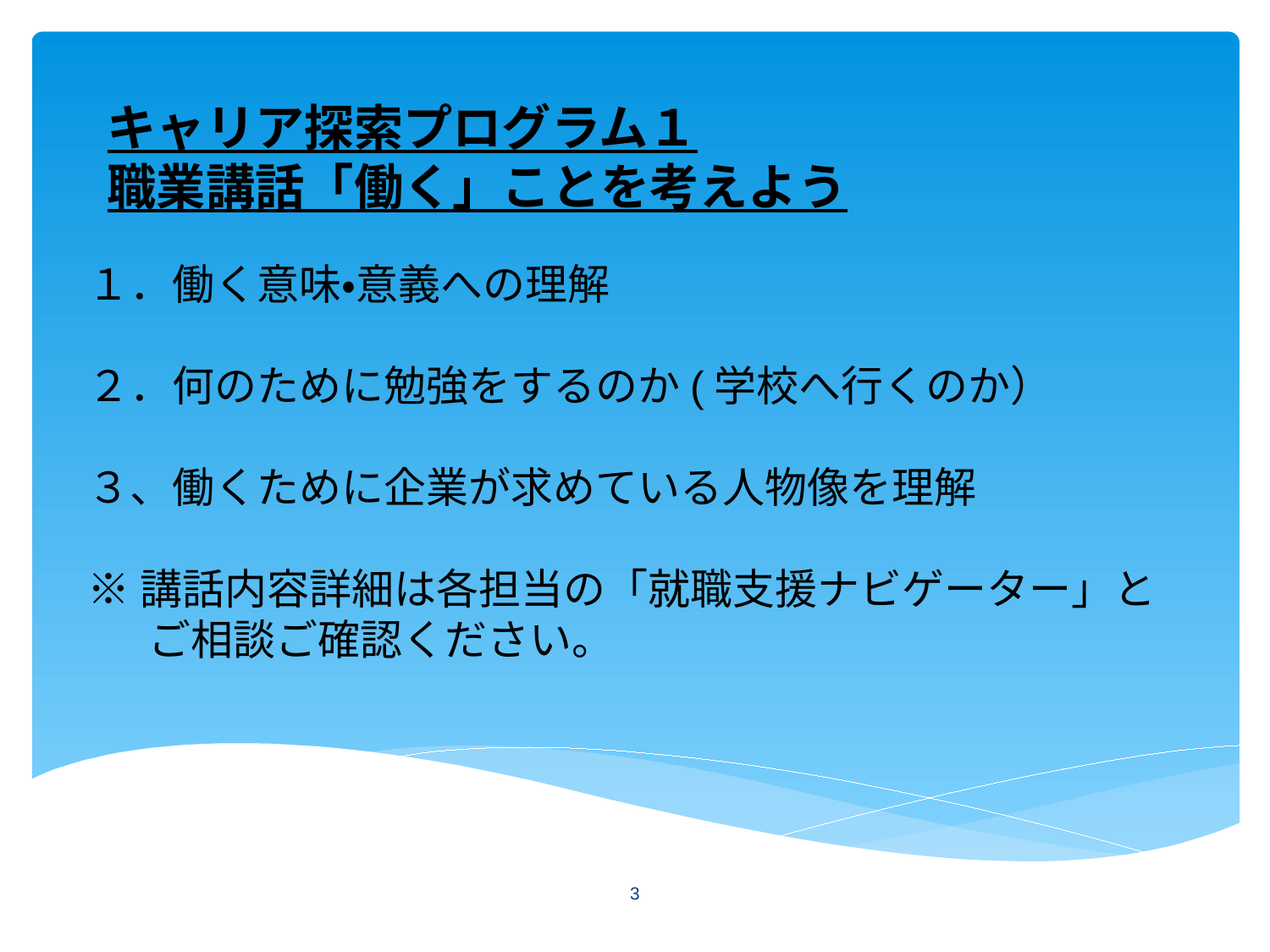

キャリア探索プログラム１
職業講話「働く」ことを考えよう
１．働く意味・意義への理解

２．何のために勉強をするのか(学校へ行くのか）

３、働くために企業が求めている人物像を理解

※講話内容詳細は各担当の「就職支援ナビゲーター」と
　  ご相談ご確認ください。

3